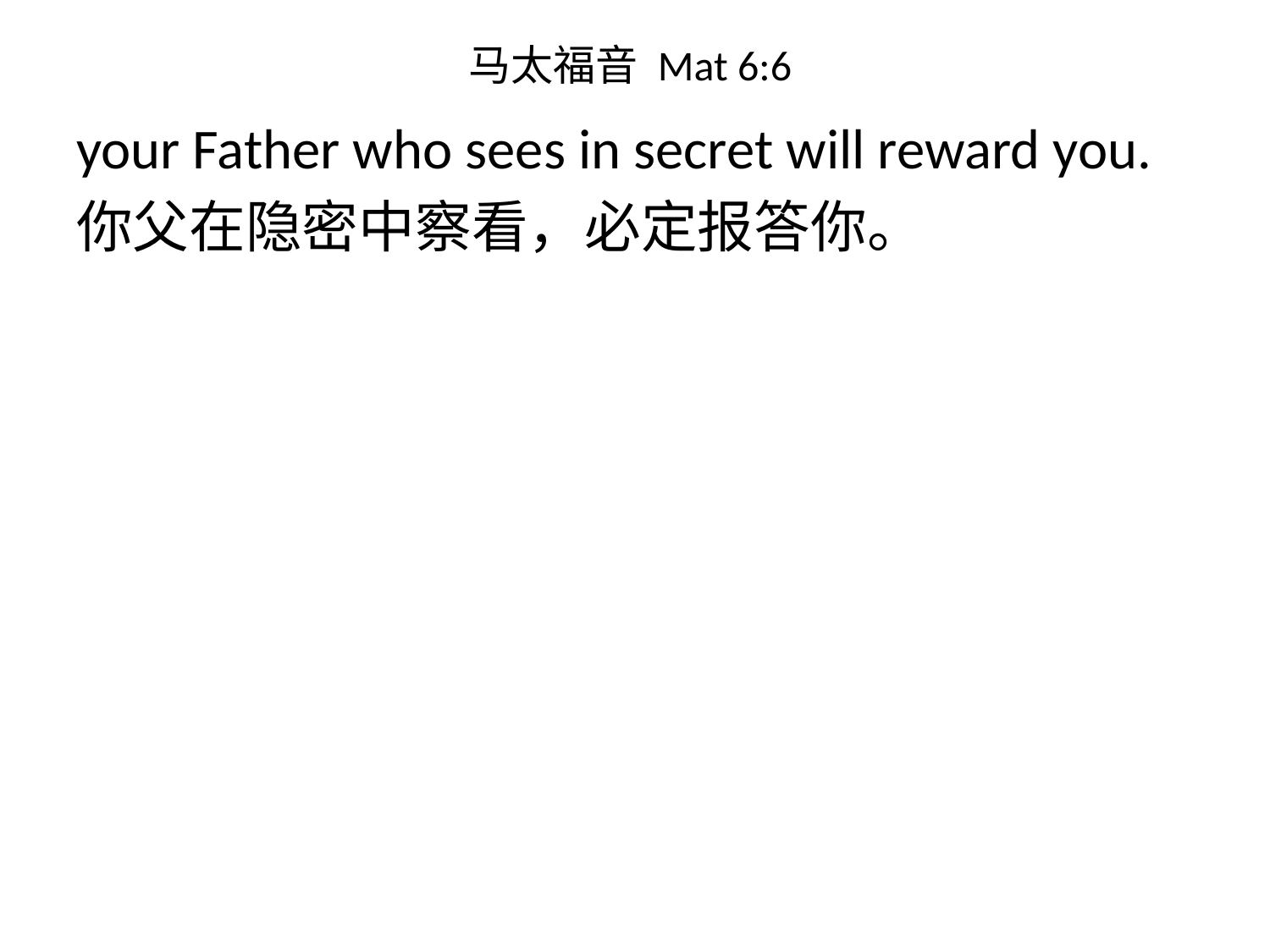

# 马太福音 Mat 6:6
your Father who sees in secret will reward you.
你父在隐密中察看，必定报答你。